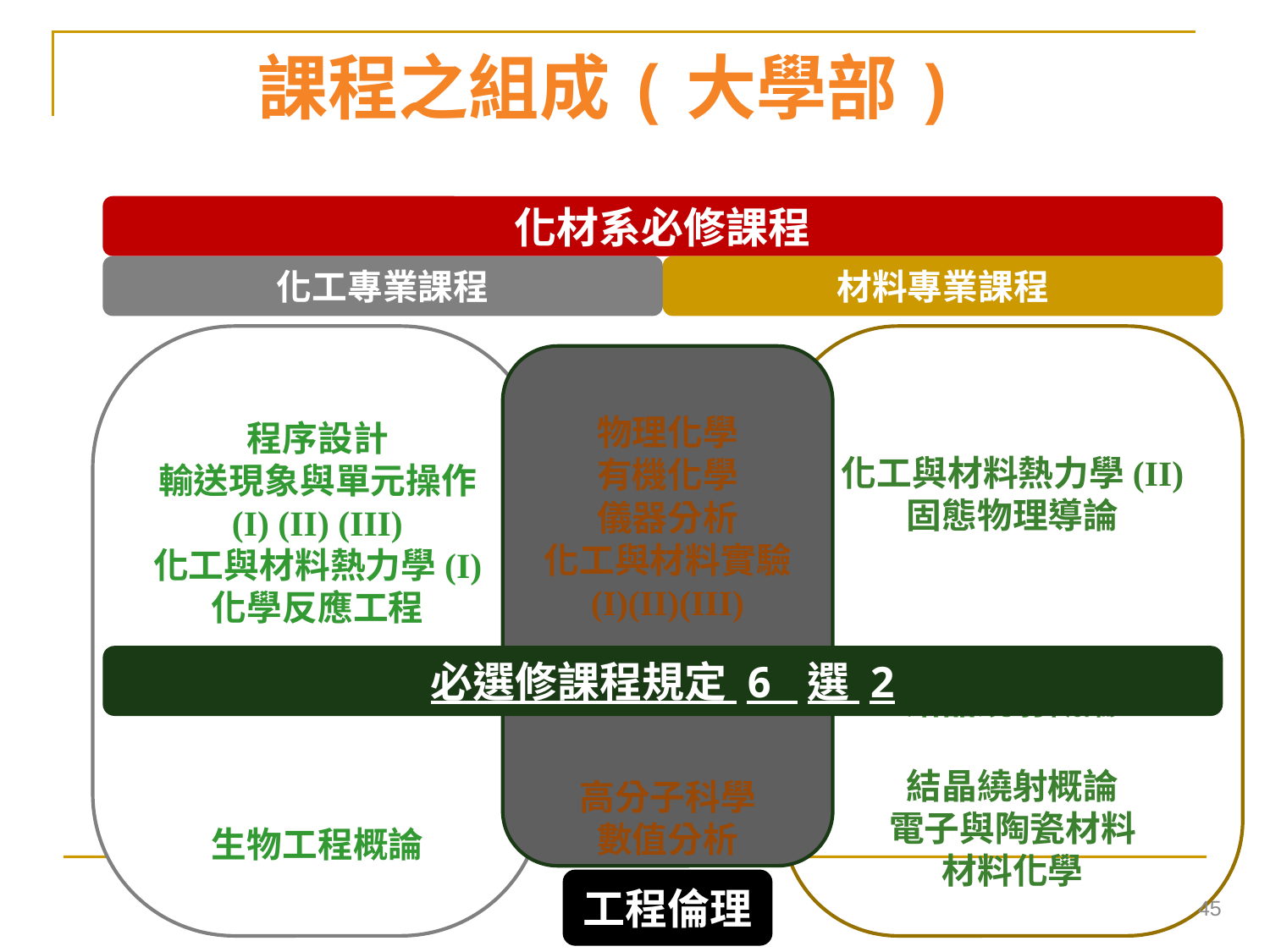

課程之組成(大學部)
化材系必修課程
化工專業課程
材料專業課程

程序設計
輸送現象與單元操作
(I) (II) (III)
化工與材料熱力學(I)
化學反應工程

生物工程概論

化工與材料熱力學(II)
固態物理導論

結晶繞射概論

結晶繞射概論
電子與陶瓷材料
材料化學

物理化學
有機化學
儀器分析
化工與材料實驗
(I)(II)(III)

高分子科學
數值分析
必選修課程規定 6 選 2
工程倫理
45